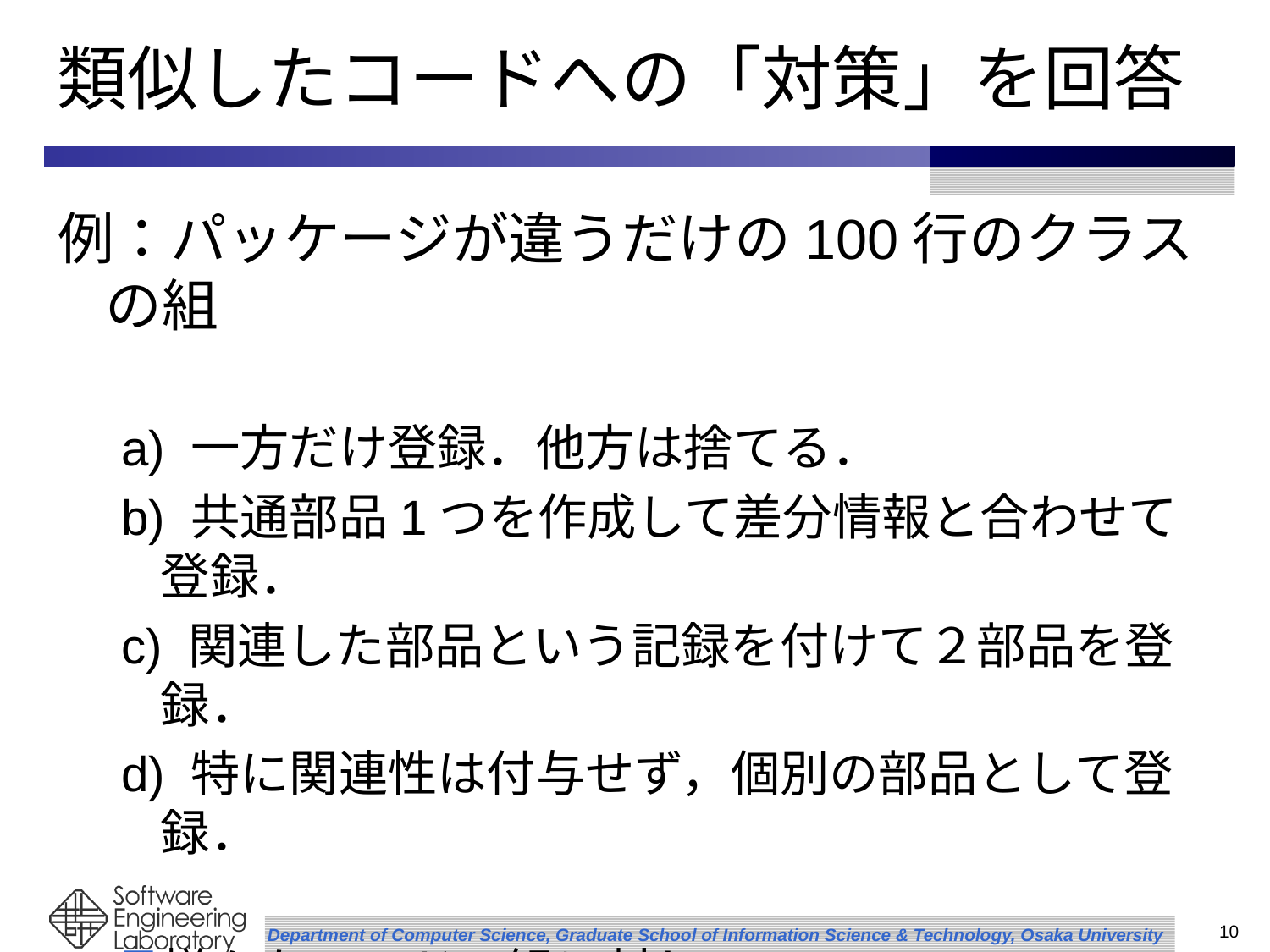

# 類似したコードへの「対策」を回答
例：パッケージが違うだけの100行のクラスの組

a) 一方だけ登録．他方は捨てる．
b) 共通部品1つを作成して差分情報と合わせて登録．
c) 関連した部品という記録を付けて２部品を登録．
d) 特に関連性は付与せず，個別の部品として登録．

様々なコードの組に対して，
	同様に選択肢 a)～d) からの選択方式で回答
10